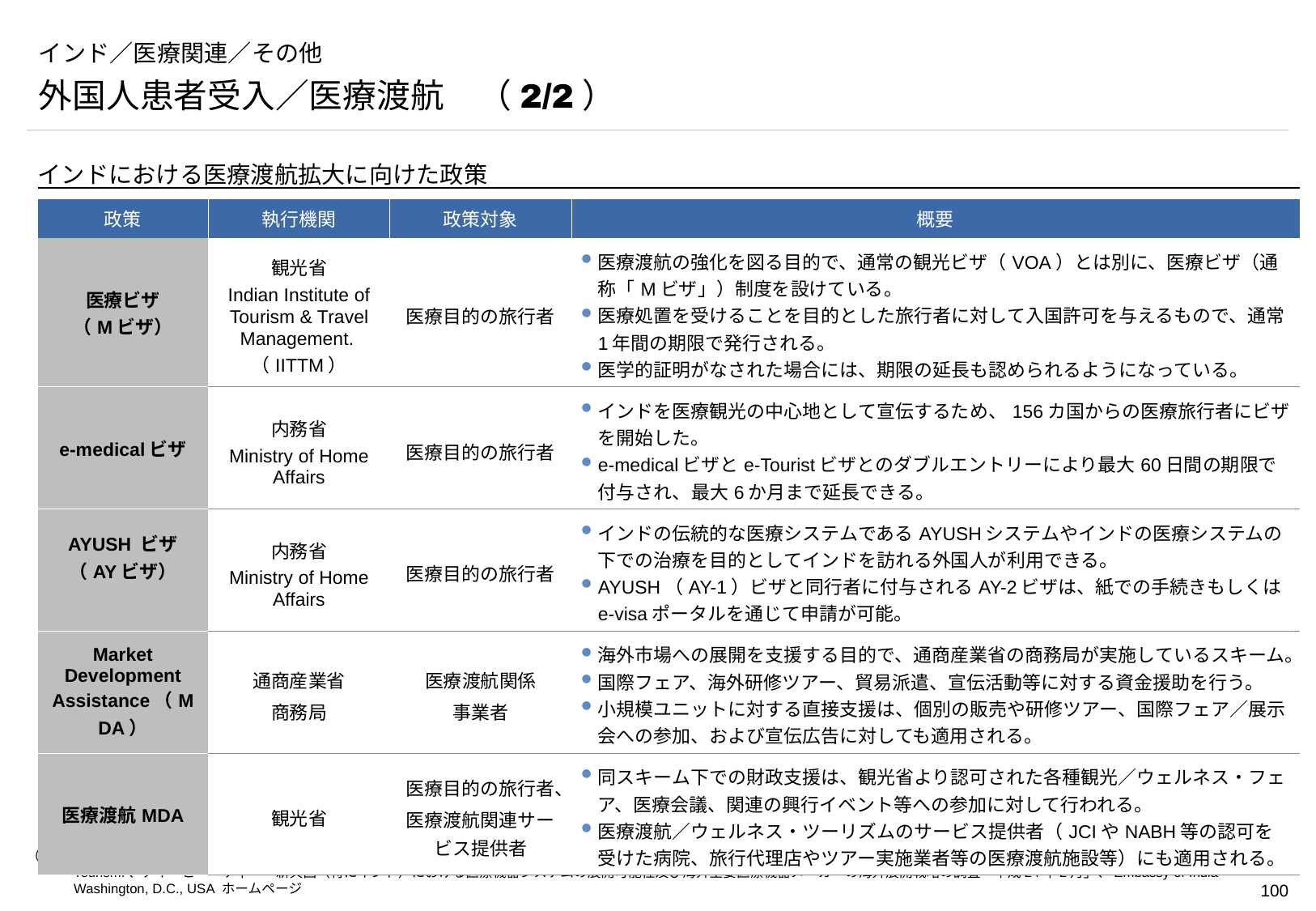

# インド／医療関連／その他
外国人患者受入／医療渡航　（2/2）
インドにおける医療渡航拡大に向けた政策
| 政策 | 執行機関 | 政策対象 | 概要 |
| --- | --- | --- | --- |
| 医療ビザ （Mビザ） | 観光省 Indian Institute of Tourism & Travel Management.（IITTM） | 医療目的の旅行者 | 医療渡航の強化を図る目的で、通常の観光ビザ（VOA）とは別に、医療ビザ（通称「Mビザ」）制度を設けている。 医療処置を受けることを目的とした旅行者に対して入国許可を与えるもので、通常1年間の期限で発行される。 医学的証明がなされた場合には、期限の延長も認められるようになっている。 |
| e-medicalビザ | 内務省 Ministry of Home Affairs | 医療目的の旅行者 | インドを医療観光の中心地として宣伝するため、156カ国からの医療旅行者にビザを開始した。 e-medicalビザとe-Touristビザとのダブルエントリーにより最大60日間の期限で付与され、最大6か月まで延長できる。 |
| AYUSH ビザ （AYビザ） | 内務省 Ministry of Home Affairs | 医療目的の旅行者 | インドの伝統的な医療システムであるAYUSHシステムやインドの医療システムの下での治療を目的としてインドを訪れる外国人が利用できる。 AYUSH（AY-1）ビザと同行者に付与されるAY-2ビザは、紙での手続きもしくはe-visaポータルを通じて申請が可能。 |
| Market Development Assistance（MDA） | 通商産業省 商務局 | 医療渡航関係 事業者 | 海外市場への展開を支援する目的で、通商産業省の商務局が実施しているスキーム。 国際フェア、海外研修ツアー、貿易派遣、宣伝活動等に対する資金援助を行う。 小規模ユニットに対する直接支援は、個別の販売や研修ツアー、国際フェア／展示会への参加、および宣伝広告に対しても適用される。 |
| 医療渡航MDA | 観光省 | 医療目的の旅行者、 医療渡航関連サービス提供者 | 同スキーム下での財政支援は、観光省より認可された各種観光／ウェルネス・フェア、医療会議、関連の興行イベント等への参加に対して行われる。 医療渡航／ウェルネス・ツーリズムのサービス提供者（JCIやNABH等の認可を受けた病院、旅行代理店やツアー実施業者等の医療渡航施設等）にも適用される。 |
（出所）	Indian Institute of Tourism & Travel Management.（2011）Visa on Arrival Scheme: An Evaluation Study Commissioned by Ministry of Tourism Government of India、Ministry of Tourism.、アイ・ビー・ティー「新興国（特にインド）における医療機器システムの展開可能性及び海外主要医療機器メーカーの海外展開戦略の調査　平成24年2月」、Embassy of India Washington, D.C., USA ホームページ